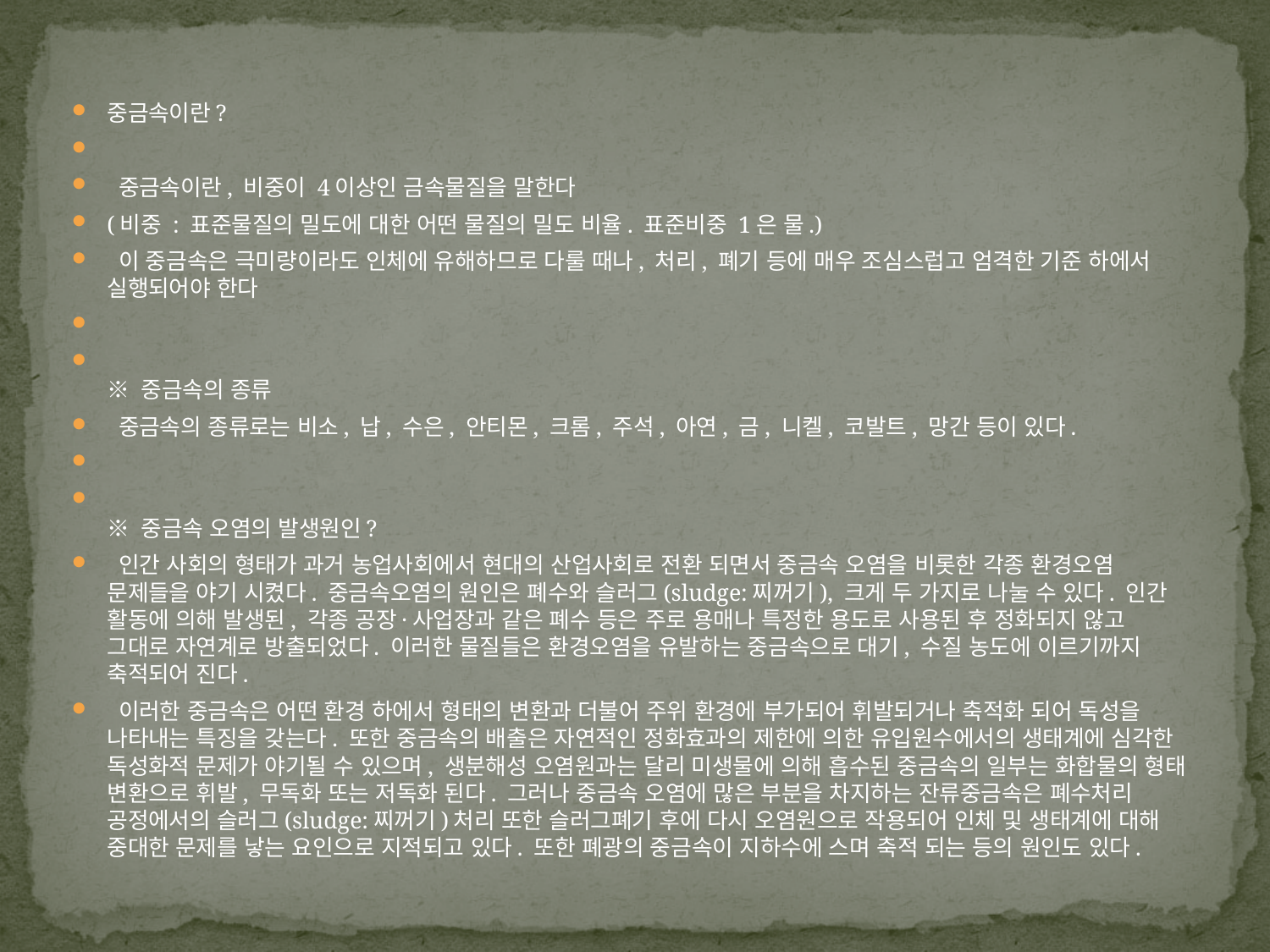

중금속이란?

 중금속이란, 비중이 4이상인 금속물질을 말한다
(비중 : 표준물질의 밀도에 대한 어떤 물질의 밀도 비율. 표준비중 1은 물.)
 이 중금속은 극미량이라도 인체에 유해하므로 다룰 때나, 처리, 폐기 등에 매우 조심스럽고 엄격한 기준 하에서 실행되어야 한다

※ 중금속의 종류
 중금속의 종류로는 비소, 납, 수은, 안티몬, 크롬, 주석, 아연, 금, 니켈, 코발트, 망간 등이 있다.

※ 중금속 오염의 발생원인?
 인간 사회의 형태가 과거 농업사회에서 현대의 산업사회로 전환 되면서 중금속 오염을 비롯한 각종 환경오염 문제들을 야기 시켰다. 중금속오염의 원인은 폐수와 슬러그(sludge:찌꺼기), 크게 두 가지로 나눌 수 있다. 인간 활동에 의해 발생된, 각종 공장·사업장과 같은 폐수 등은 주로 용매나 특정한 용도로 사용된 후 정화되지 않고 그대로 자연계로 방출되었다. 이러한 물질들은 환경오염을 유발하는 중금속으로 대기, 수질 농도에 이르기까지 축적되어 진다.
 이러한 중금속은 어떤 환경 하에서 형태의 변환과 더불어 주위 환경에 부가되어 휘발되거나 축적화 되어 독성을 나타내는 특징을 갖는다. 또한 중금속의 배출은 자연적인 정화효과의 제한에 의한 유입원수에서의 생태계에 심각한 독성화적 문제가 야기될 수 있으며, 생분해성 오염원과는 달리 미생물에 의해 흡수된 중금속의 일부는 화합물의 형태 변환으로 휘발, 무독화 또는 저독화 된다. 그러나 중금속 오염에 많은 부분을 차지하는 잔류중금속은 폐수처리 공정에서의 슬러그(sludge:찌꺼기)처리 또한 슬러그폐기 후에 다시 오염원으로 작용되어 인체 및 생태계에 대해 중대한 문제를 낳는 요인으로 지적되고 있다. 또한 폐광의 중금속이 지하수에 스며 축적 되는 등의 원인도 있다.